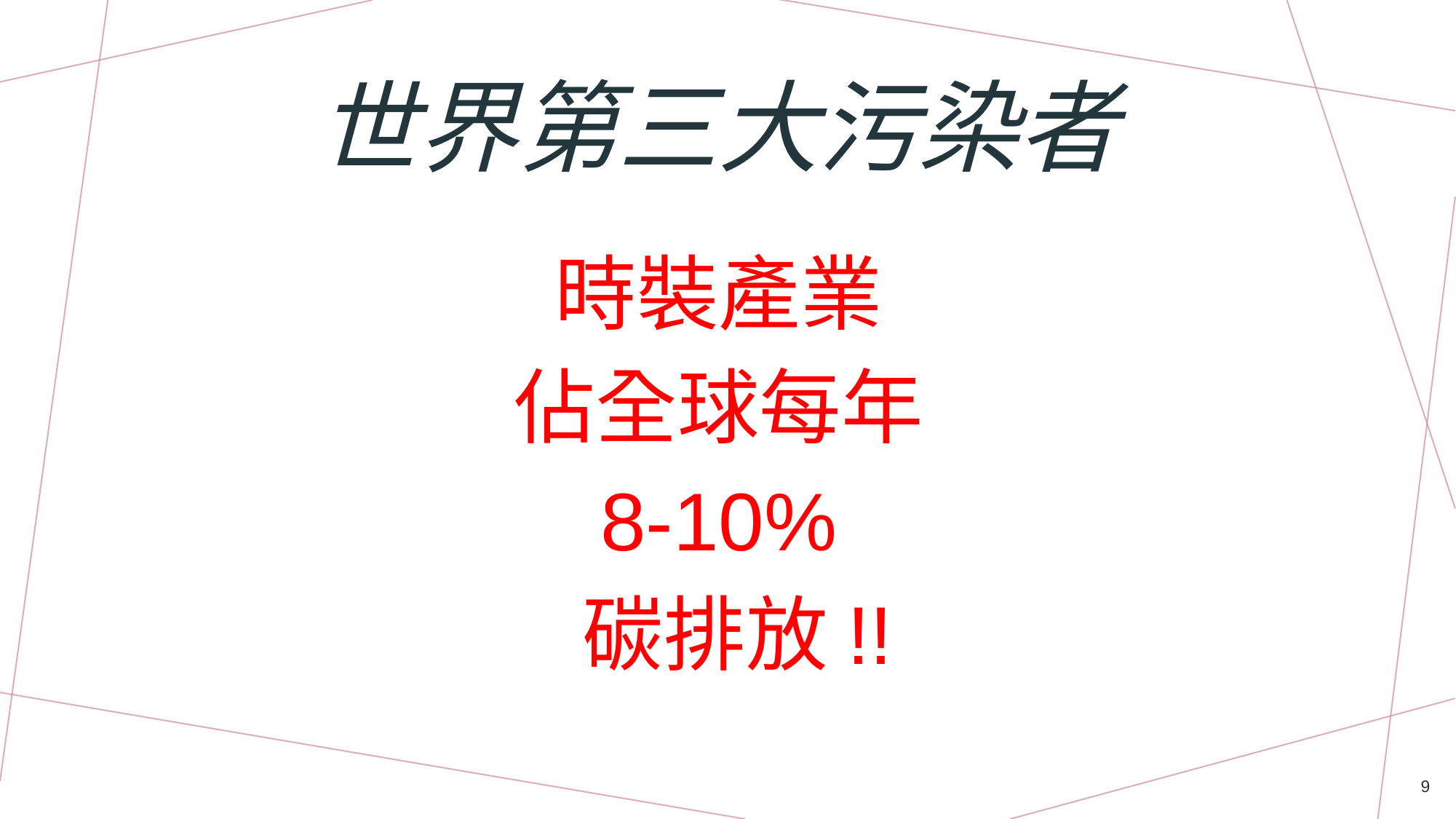

# 世界第三大污染者
時裝產業
佔全球每年
8-10%
 碳排放!!
9